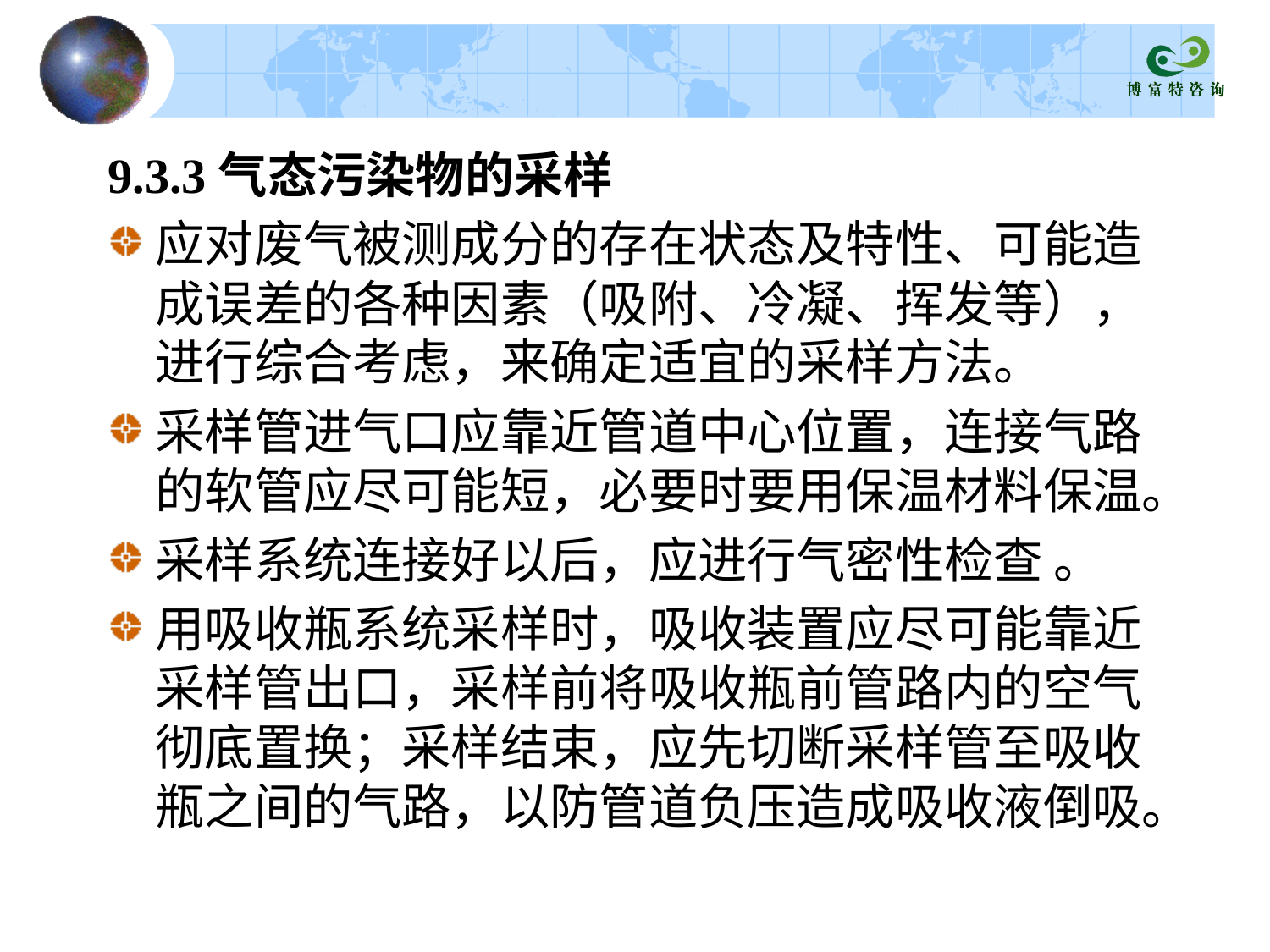

9.3.3气态污染物的采样
应对废气被测成分的存在状态及特性、可能造成误差的各种因素（吸附、冷凝、挥发等），进行综合考虑，来确定适宜的采样方法。
采样管进气口应靠近管道中心位置，连接气路的软管应尽可能短，必要时要用保温材料保温。
采样系统连接好以后，应进行气密性检查 。
用吸收瓶系统采样时，吸收装置应尽可能靠近采样管出口，采样前将吸收瓶前管路内的空气彻底置换；采样结束，应先切断采样管至吸收瓶之间的气路，以防管道负压造成吸收液倒吸。